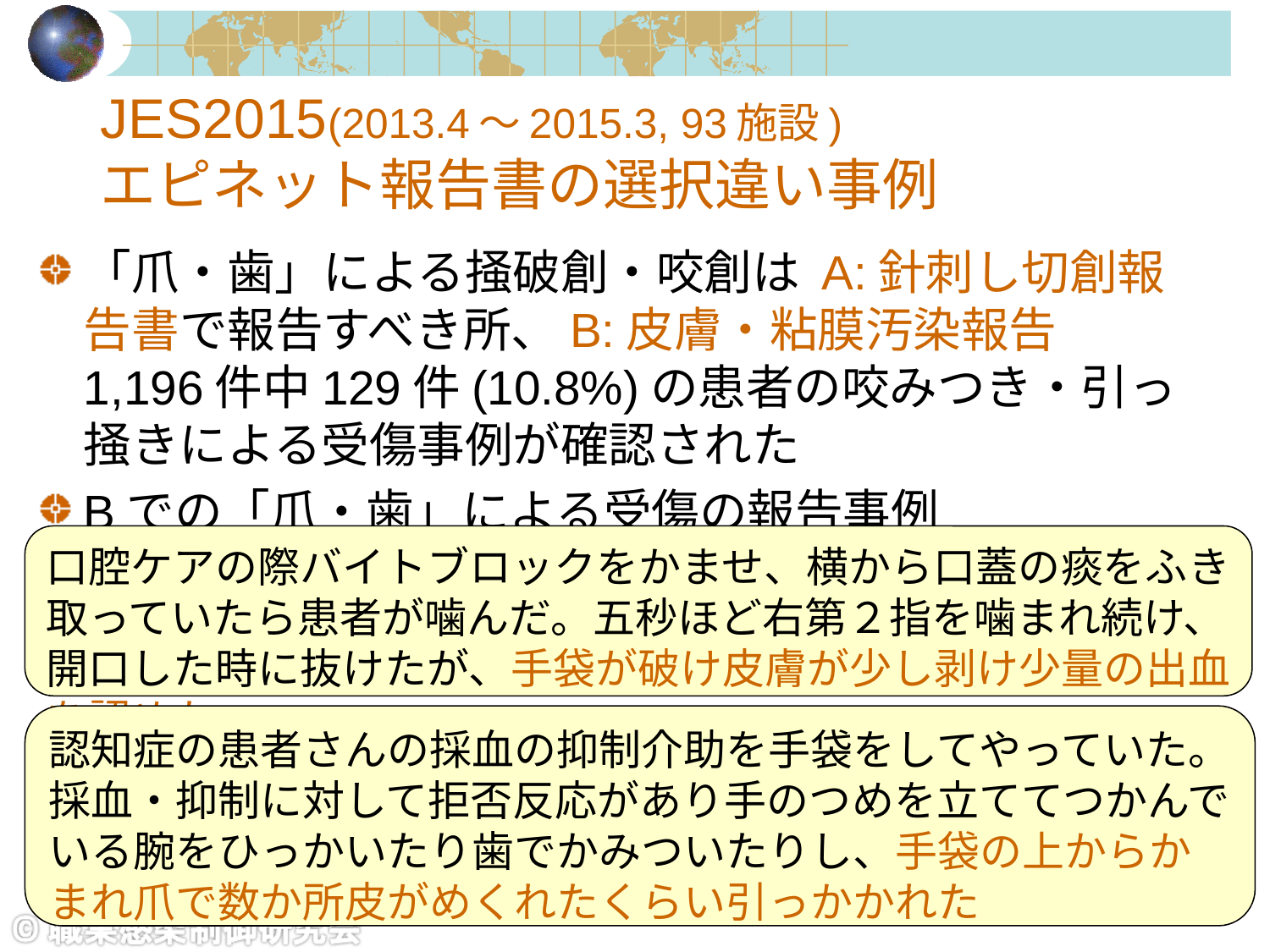

# JES2015(2013.4～2015.3, 93施設)　 エピネット報告書の選択違い事例
「爪・歯」による掻破創・咬創は A:針刺し切創報告書で報告すべき所、B:皮膚・粘膜汚染報告1,196件中129件(10.8%)の患者の咬みつき・引っ掻きによる受傷事例が確認された
Bでの「爪・歯」による受傷の報告事例
口腔ケアの際バイトブロックをかませ、横から口蓋の痰をふき取っていたら患者が噛んだ。五秒ほど右第２指を噛まれ続け、開口した時に抜けたが、手袋が破け皮膚が少し剥け少量の出血を認めた
認知症の患者さんの採血の抑制介助を手袋をしてやっていた。採血・抑制に対して拒否反応があり手のつめを立ててつかんでいる腕をひっかいたり歯でかみついたりし、手袋の上からかまれ爪で数か所皮がめくれたくらい引っかかれた